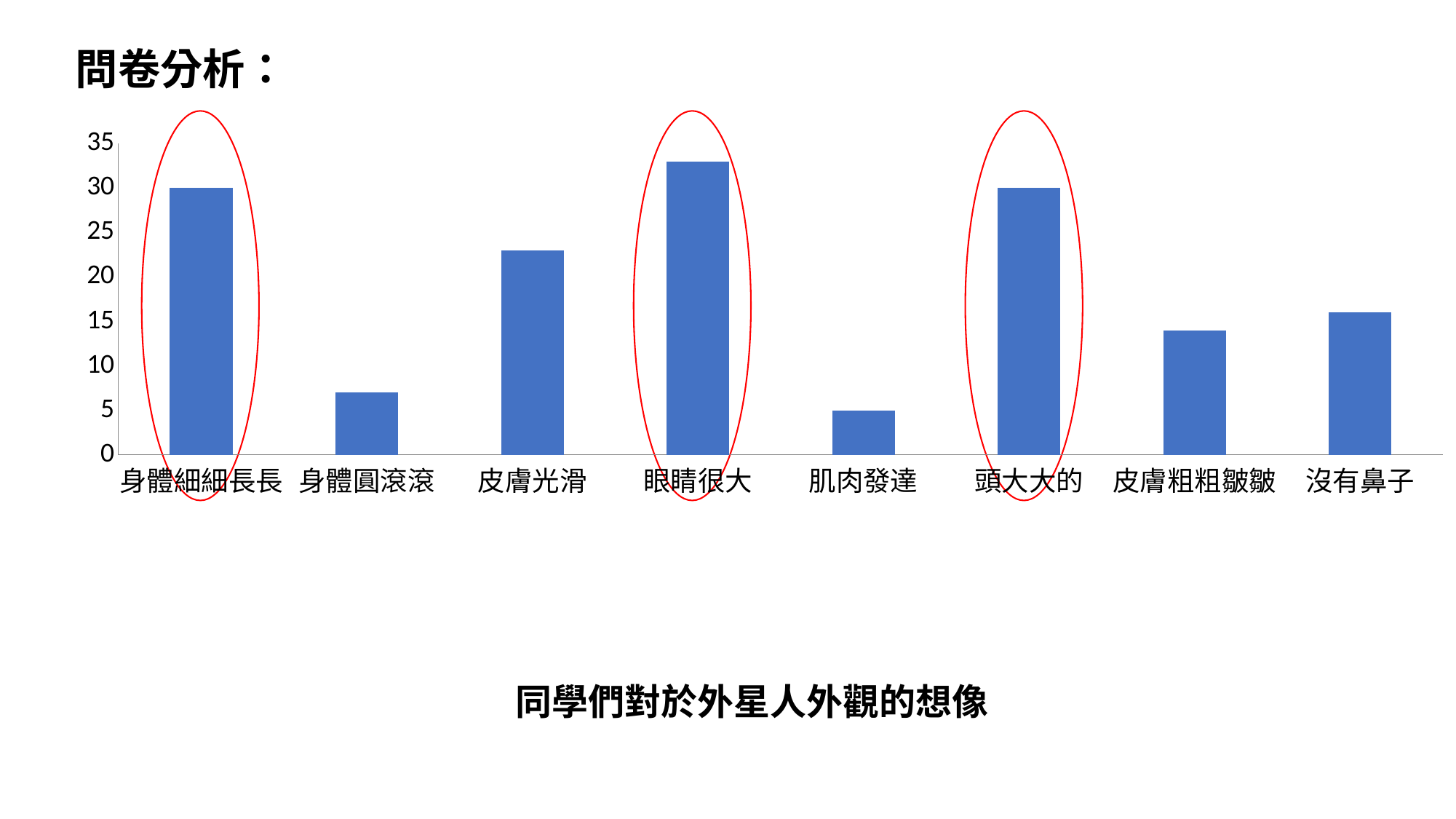

問卷分析：

### Chart

| Category |  |
|---|---|
| 身體細細長長 | 30.0 |
| 身體圓滾滾 | 7.0 |
| 皮膚光滑 | 23.0 |
| 眼睛很大 | 33.0 |
| 肌肉發達 | 5.0 |
| 頭大大的 | 30.0 |
| 皮膚粗粗皺皺 | 14.0 |
| 沒有鼻子 | 16.0 |
同學們對於外星人外觀的想像